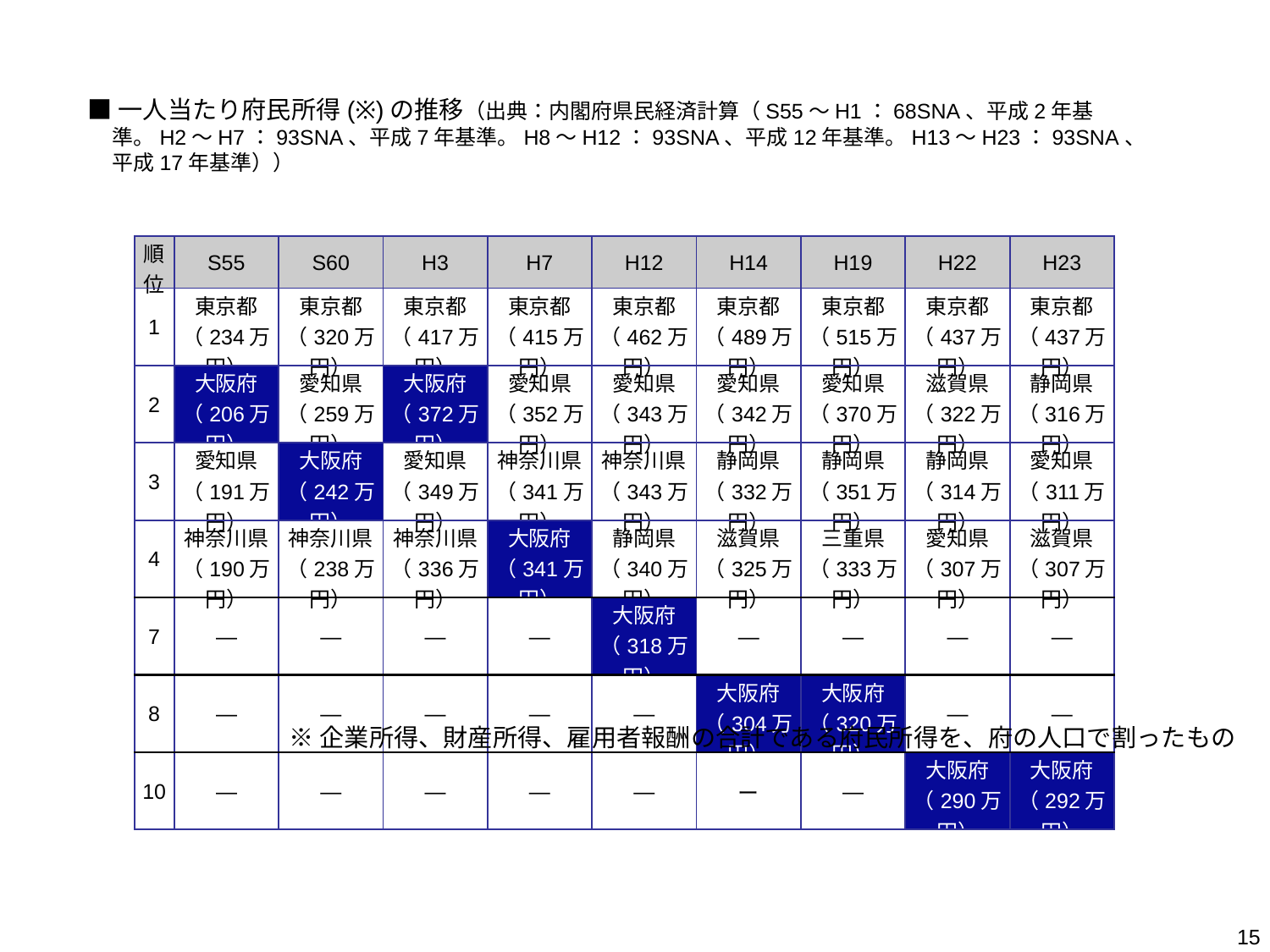

■一人当たり府民所得(※)の推移（出典：内閣府県民経済計算（S55～H1：68SNA、平成2年基準。H2～H7：93SNA、平成7年基準。H8～H12：93SNA、平成12年基準。H13～H23：93SNA、平成17年基準））
| 順位 | S55 | S60 | H3 | H7 | H12 | H14 | H19 | H22 | H23 |
| --- | --- | --- | --- | --- | --- | --- | --- | --- | --- |
| 1 | 東京都 （234万円） | 東京都 （320万円） | 東京都 （417万円） | 東京都 （415万円） | 東京都 （462万円） | 東京都 （489万円） | 東京都 （515万円） | 東京都 （437万円） | 東京都 （437万円） |
| 2 | 大阪府 （206万円） | 愛知県 （259万円） | 大阪府 （372万円） | 愛知県 （352万円） | 愛知県 （343万円） | 愛知県 （342万円） | 愛知県 （370万円） | 滋賀県 （322万円） | 静岡県 （316万円） |
| 3 | 愛知県 （191万円） | 大阪府 （242万円） | 愛知県 （349万円） | 神奈川県 （341万円） | 神奈川県 （343万円） | 静岡県 （332万円） | 静岡県 （351万円） | 静岡県 （314万円） | 愛知県 （311万円） |
| 4 | 神奈川県 （190万円） | 神奈川県 （238万円） | 神奈川県 （336万円） | 大阪府 （341万円） | 静岡県 （340万円） | 滋賀県 （325万円） | 三重県 （333万円） | 愛知県 （307万円） | 滋賀県 （307万円） |
| 7 | ― | ― | ― | ― | 大阪府 （318万円） | ― | ― | ― | ― |
| 8 | ― | ― | ― | ― | ― | 大阪府 （304万円） | 大阪府 （320万円） | ― | ― |
| 10 | ― | ― | ― | ― | ― | ー | ― | 大阪府 （290万円） | 大阪府 （292万円） |
※企業所得、財産所得、雇用者報酬の合計である府民所得を、府の人口で割ったもの
15